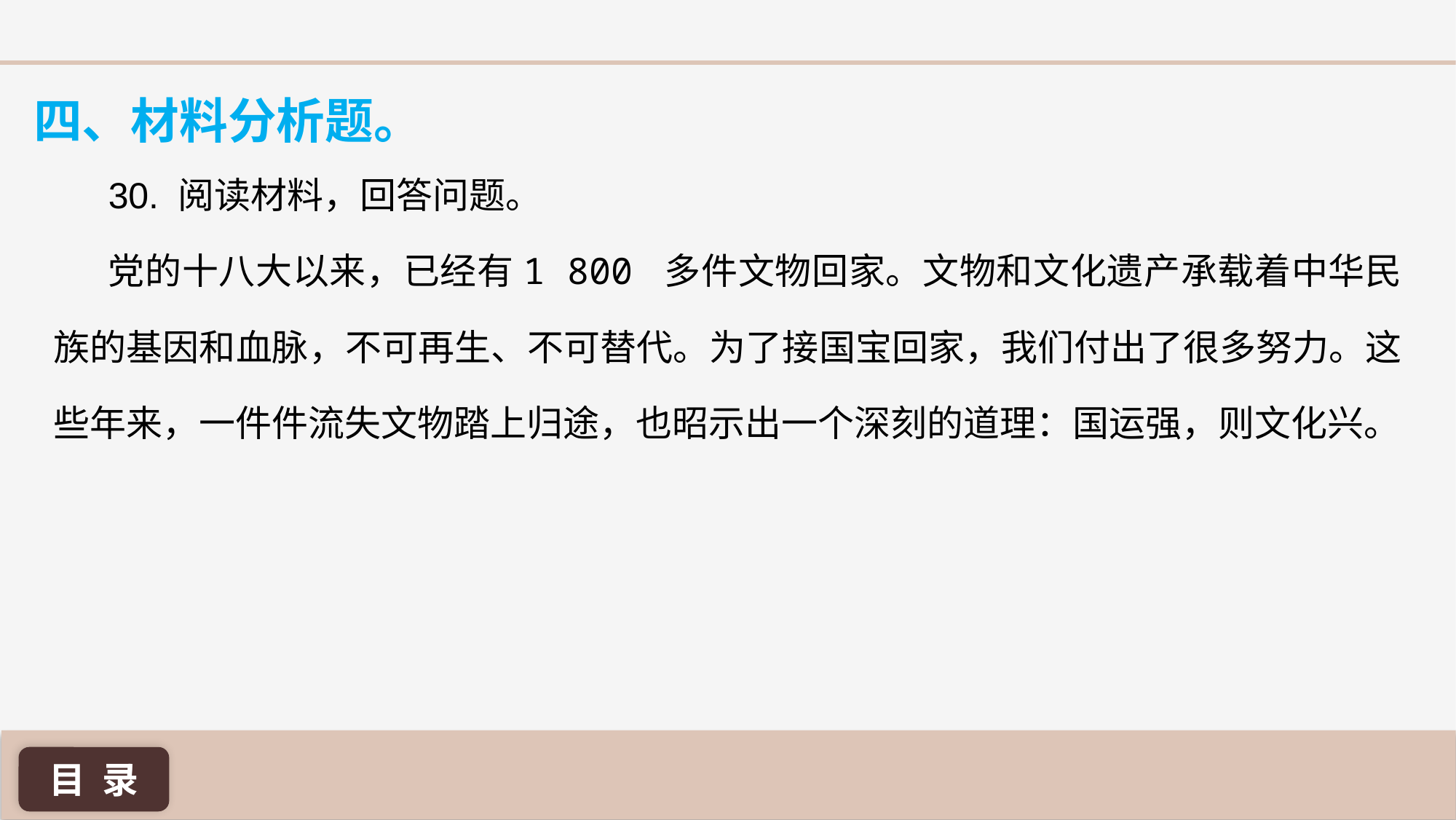

四、材料分析题。
30. 阅读材料，回答问题。
党的十八大以来，已经有1 800 多件文物回家。文物和文化遗产承载着中华民族的基因和血脉，不可再生、不可替代。为了接国宝回家，我们付出了很多努力。这些年来，一件件流失文物踏上归途，也昭示出一个深刻的道理：国运强，则文化兴。